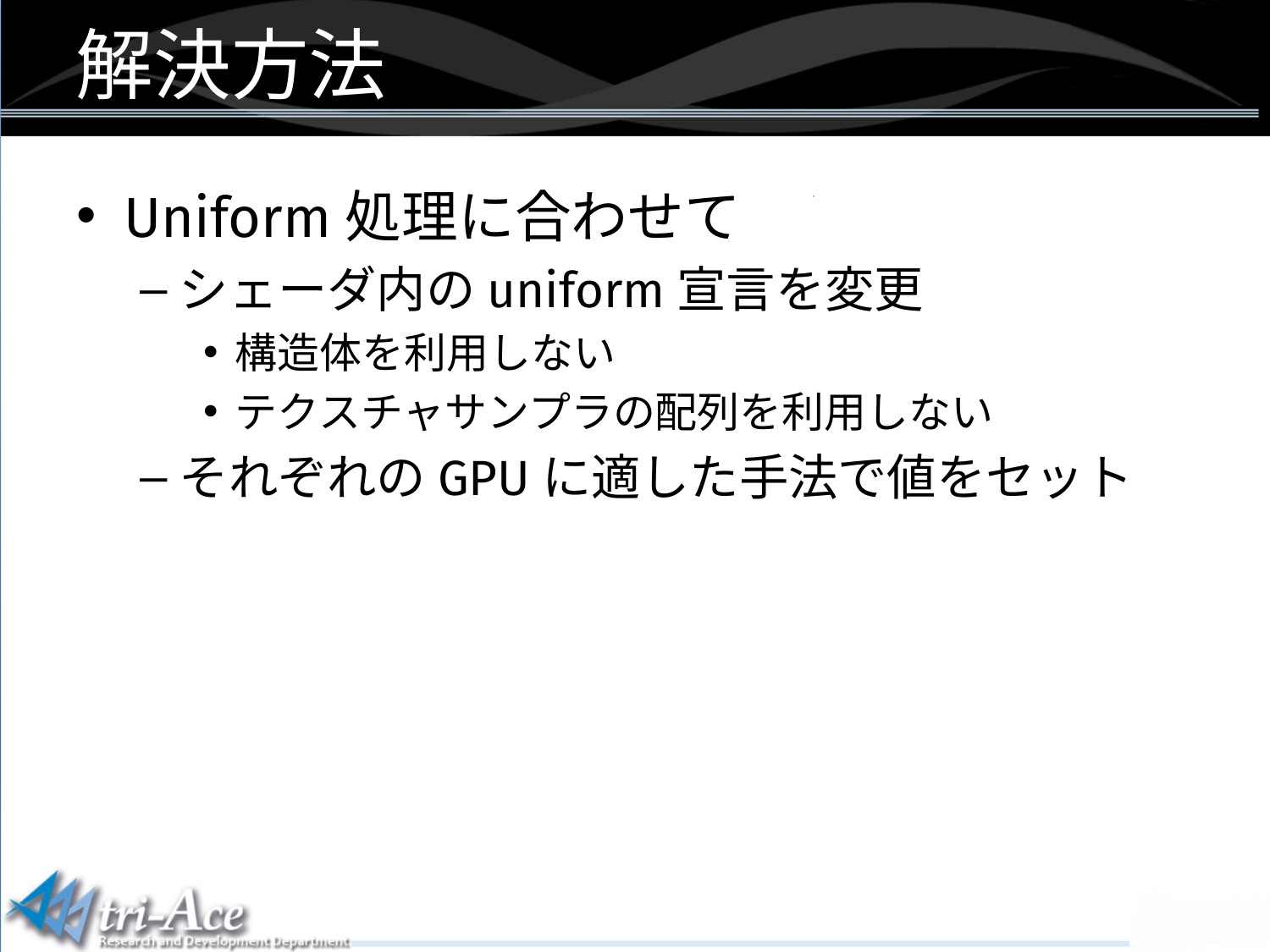

Uniform処理に合わせて
シェーダ内のuniform宣言を変更
構造体を利用しない
テクスチャサンプラの配列を利用しない
それぞれのGPUに適した手法で値をセット
解決方法